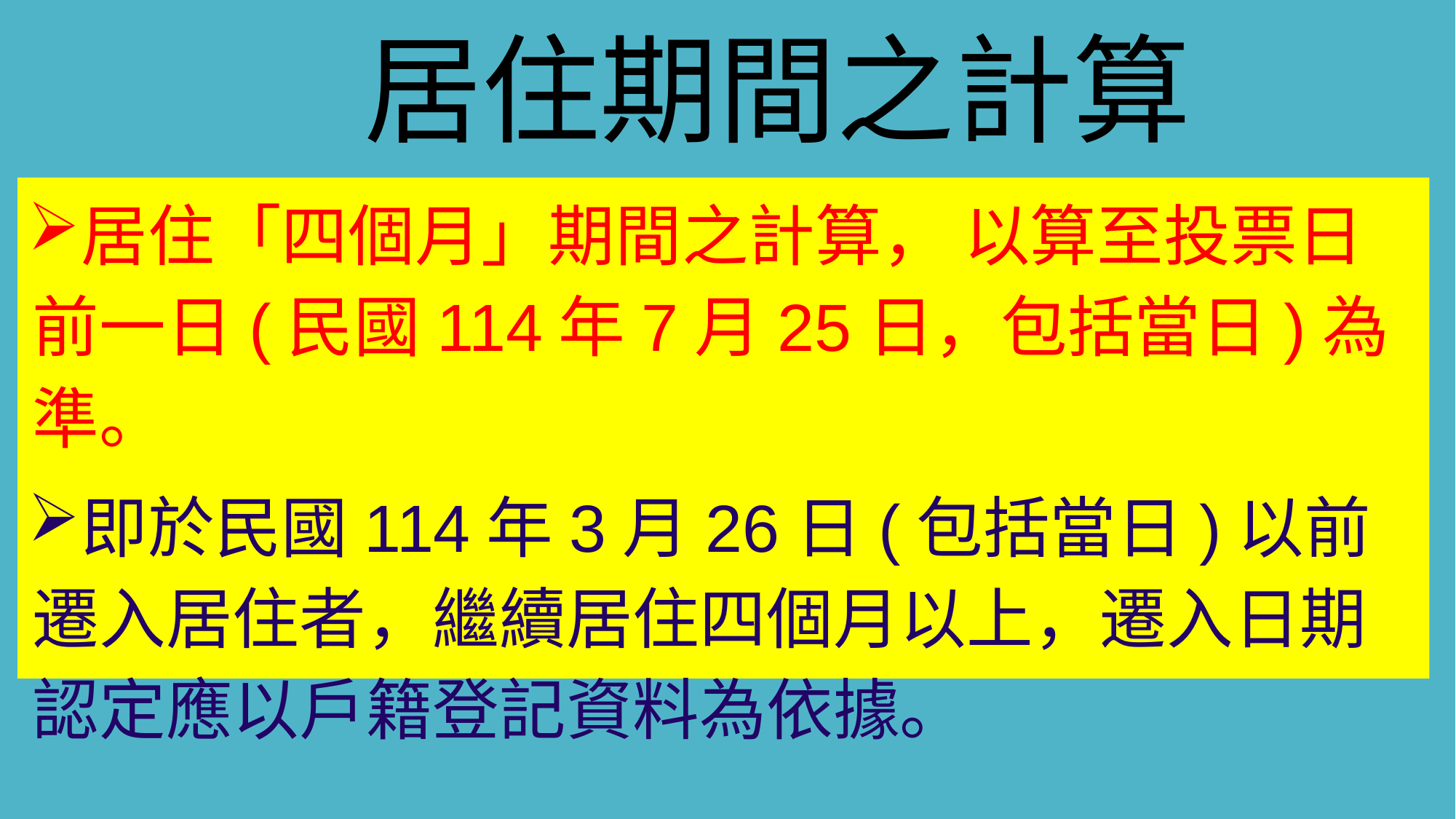

居住期間之計算
居住「四個月」期間之計算， 以算至投票日前一日(民國114年7月25日，包括當日)為準。
即於民國114年3月26日(包括當日)以前遷入居住者，繼續居住四個月以上，遷入日期認定應以戶籍登記資料為依據。